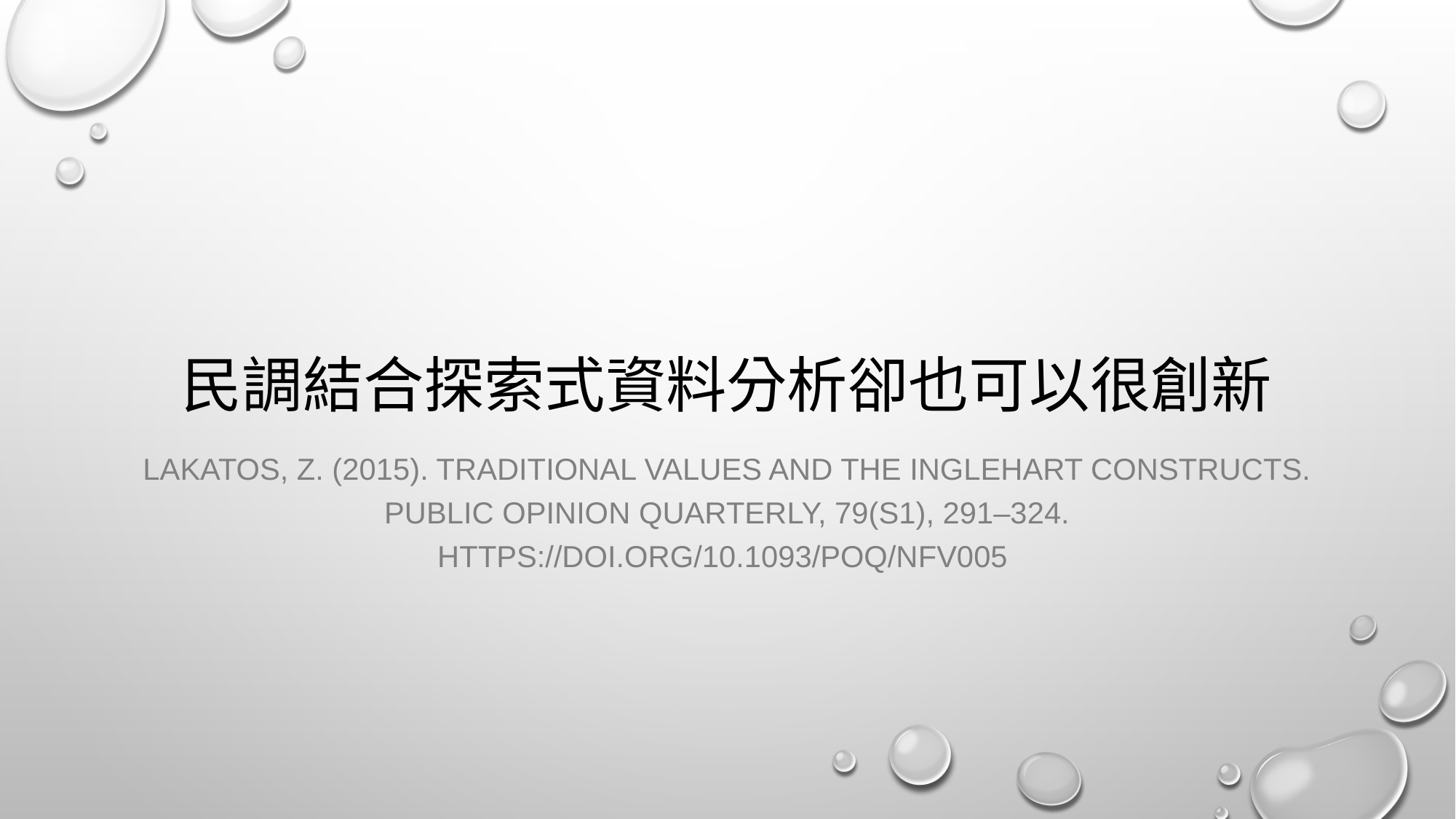

# 民調結合探索式資料分析卻也可以很創新
Lakatos, Z. (2015). Traditional values and the Inglehart constructs. Public Opinion Quarterly, 79(S1), 291–324. https://doi.org/10.1093/poq/nfv005